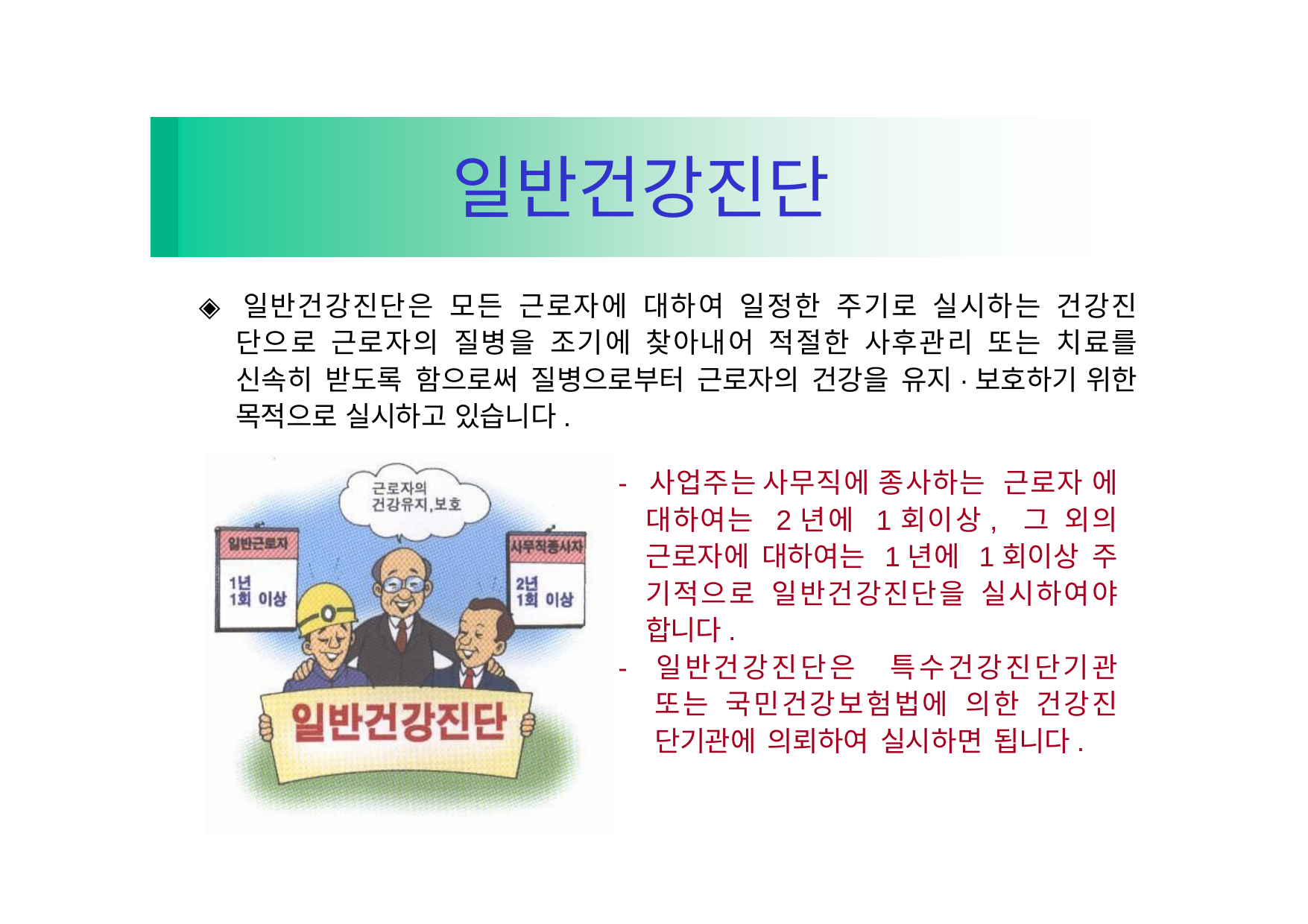

# 일반건강진단
◈ 일반건강진단은 모든 근로자에 대하여 일정한 주기로 실시하는 건강진 단으로 근로자의 질병을 조기에 찾아내어 적절한 사후관리 또는 치료를 신속히 받도록 함으로써 질병으로부터 근로자의 건강을 유지·보호하기 위한 목적으로 실시하고 있습니다.

- 사업주는	사무직에	종사하는  근로자 에 대하여는 2년에 1회이상, 그 외의 근로자에 대하여는 1년에 1회이상 주 기적으로 일반건강진단을 실시하여야 합니다.
-	일반건강진단은	특수건강진단기관 또는 국민건강보험법에 의한 건강진 단기관에 의뢰하여 실시하면 됩니다.